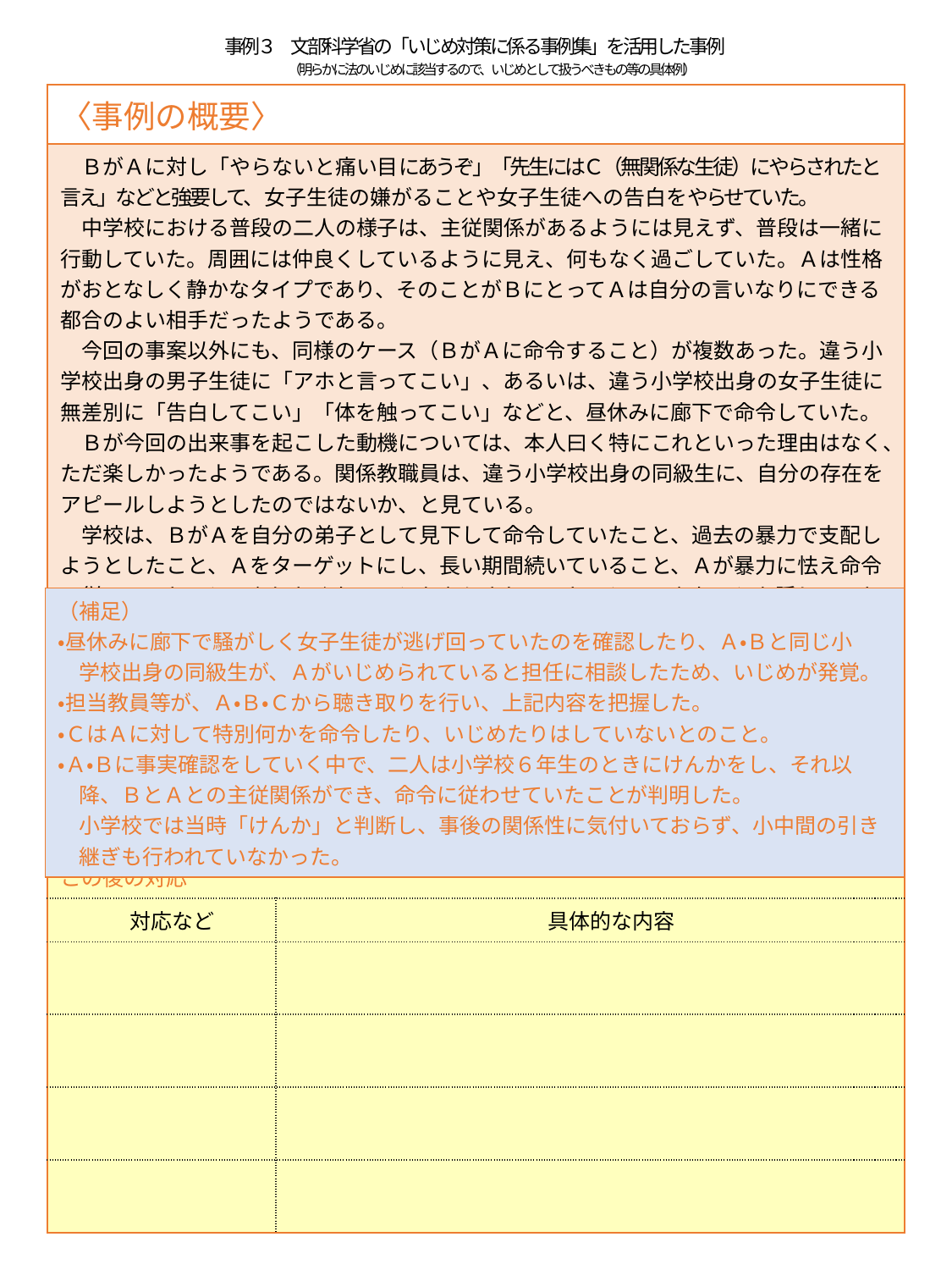

# 事例３　文部科学省の「いじめ対策に係る事例集」を活用した事例 　　　　（明らかに法のいじめに該当するので、いじめとして扱うべきもの等の具体例）
| 〈事例の概要〉 |
| --- |
| ＢがＡに対し「やらないと痛い目にあうぞ」「先生にはＣ（無関係な生徒）にやらされたと言え」などと強要して、女子生徒の嫌がることや女子生徒への告白をやらせていた。 　中学校における普段の二人の様子は、主従関係があるようには見えず、普段は一緒に行動していた。周囲には仲良くしているように見え、何もなく過ごしていた。Ａは性格がおとなしく静かなタイプであり、そのことがＢにとってＡは自分の言いなりにできる都合のよい相手だったようである。 　今回の事案以外にも、同様のケース（ＢがＡに命令すること）が複数あった。違う小学校出身の男子生徒に「アホと言ってこい」、あるいは、違う小学校出身の女子生徒に無差別に「告白してこい」「体を触ってこい」などと、昼休みに廊下で命令していた。 　Ｂが今回の出来事を起こした動機については、本人曰く特にこれといった理由はなく、ただ楽しかったようである。関係教職員は、違う小学校出身の同級生に、自分の存在をアピールしようとしたのではないか、と見ている。 　学校は、ＢがＡを自分の弟子として見下して命令していたこと、過去の暴力で支配しようとしたこと、Ａをターゲットにし、長い期間続いていること、Ａが暴力に怯え命令に従っていたこと、やりたくないことをやらされていたこと、いやなことを隠していたことなどの理由からいじめと認知し、事案に対応した。 |
| （補足） ・昼休みに廊下で騒がしく女子生徒が逃げ回っていたのを確認したり、Ａ・Ｂと同じ小 　学校出身の同級生が、Ａがいじめられていると担任に相談したため、いじめが発覚。 ・担当教員等が、Ａ・Ｂ・Ｃから聴き取りを行い、上記内容を把握した。 ・ＣはＡに対して特別何かを命令したり、いじめたりはしていないとのこと。 ・Ａ・Ｂに事実確認をしていく中で、二人は小学校６年生のときにけんかをし、それ以 　降、ＢとＡとの主従関係ができ、命令に従わせていたことが判明した。 　小学校では当時「けんか」と判断し、事後の関係性に気付いておらず、小中間の引き 　継ぎも行われていなかった。 |
| --- |
| この後の対応 |  |
| --- | --- |
| 対応など | 具体的な内容 |
|  |  |
|  |  |
|  |  |
|  |  |